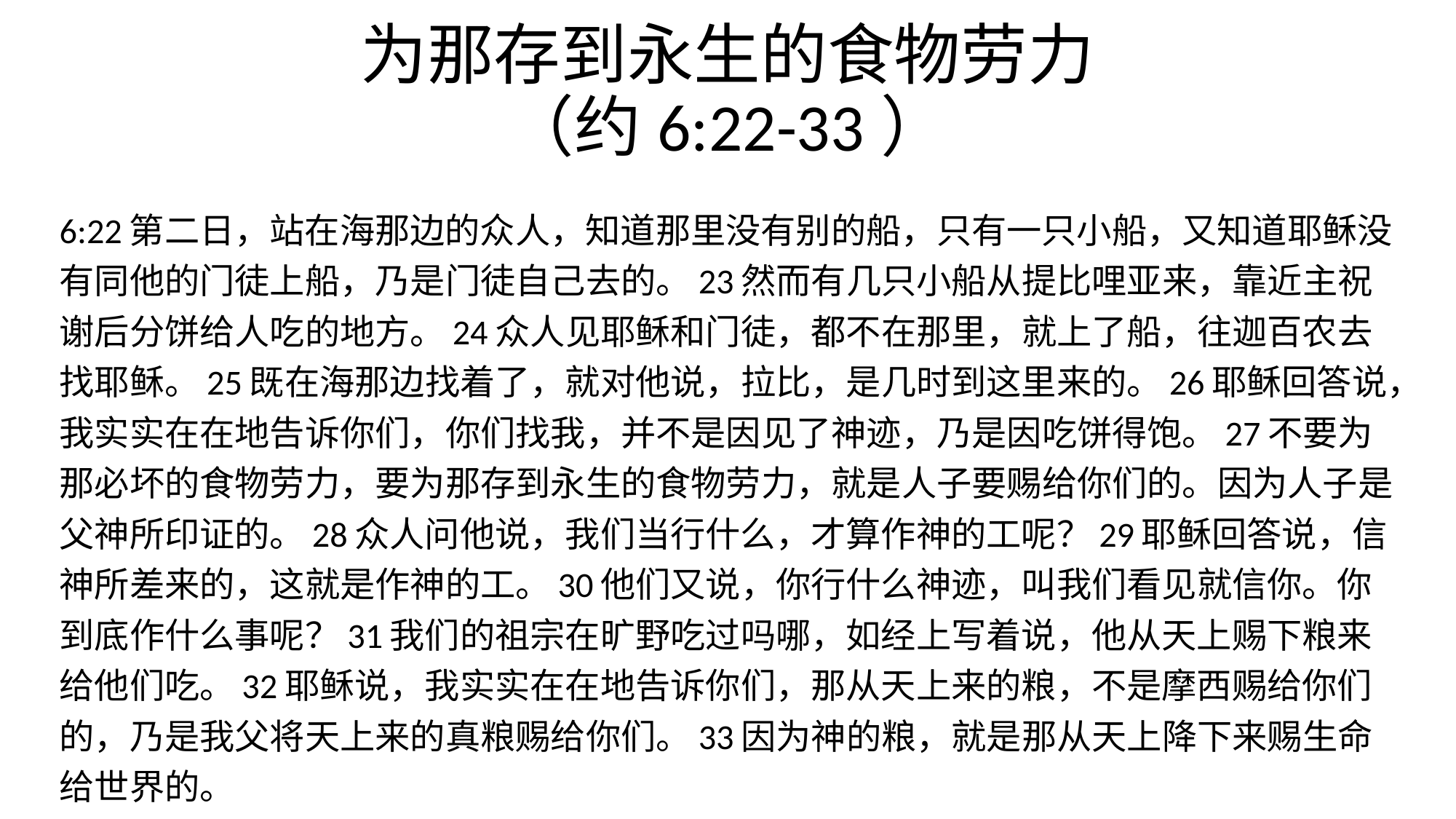

# 为那存到永生的食物劳力 （约6:22-33）
6:22第二日，站在海那边的众人，知道那里没有别的船，只有一只小船，又知道耶稣没有同他的门徒上船，乃是门徒自己去的。23然而有几只小船从提比哩亚来，靠近主祝谢后分饼给人吃的地方。24众人见耶稣和门徒，都不在那里，就上了船，往迦百农去找耶稣。25既在海那边找着了，就对他说，拉比，是几时到这里来的。26耶稣回答说，我实实在在地告诉你们，你们找我，并不是因见了神迹，乃是因吃饼得饱。27不要为那必坏的食物劳力，要为那存到永生的食物劳力，就是人子要赐给你们的。因为人子是父神所印证的。28众人问他说，我们当行什么，才算作神的工呢？29耶稣回答说，信神所差来的，这就是作神的工。30他们又说，你行什么神迹，叫我们看见就信你。你到底作什么事呢？31我们的祖宗在旷野吃过吗哪，如经上写着说，他从天上赐下粮来给他们吃。32耶稣说，我实实在在地告诉你们，那从天上来的粮，不是摩西赐给你们的，乃是我父将天上来的真粮赐给你们。33因为神的粮，就是那从天上降下来赐生命给世界的。